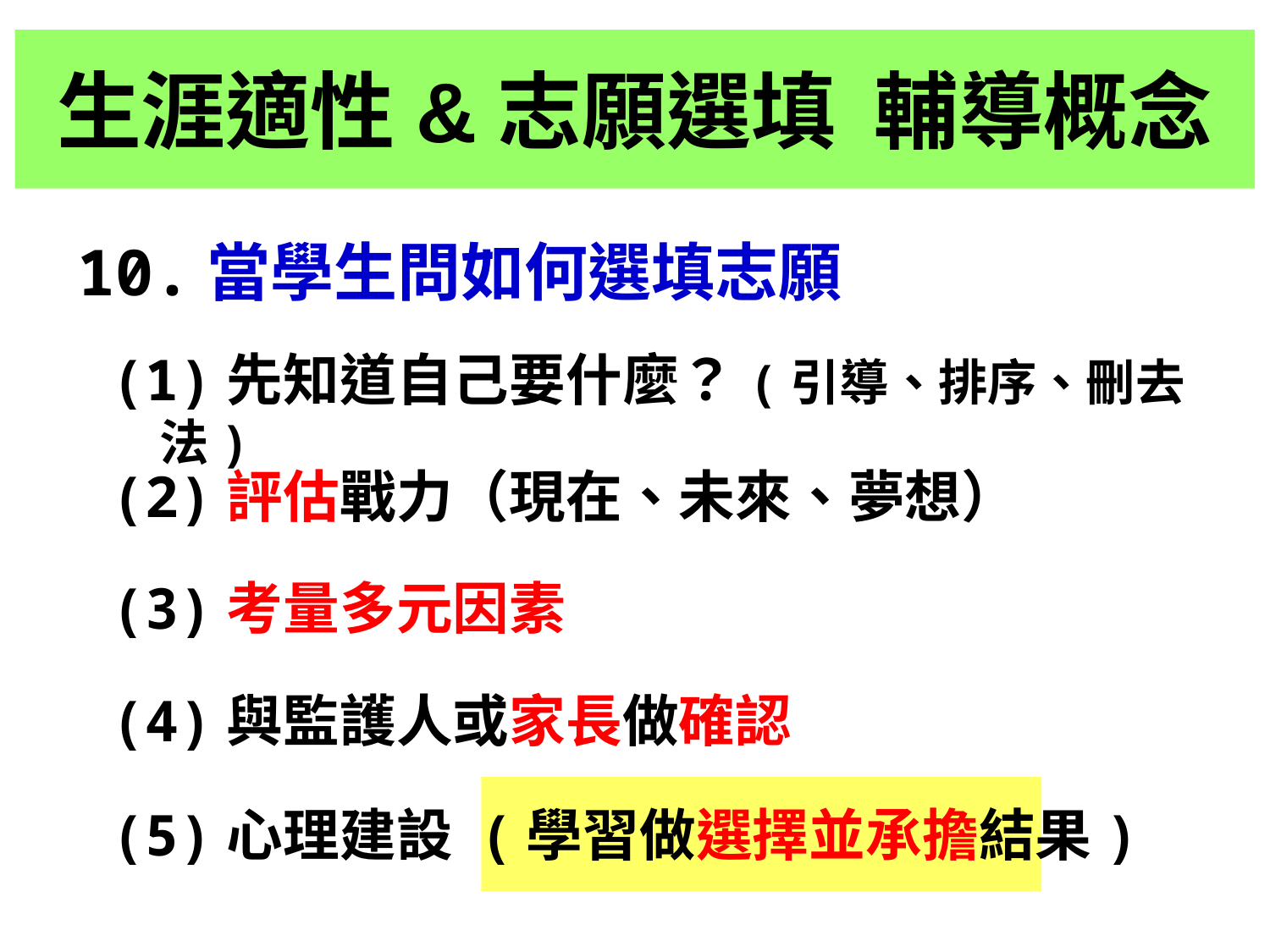

生涯適性&志願選填  輔導概念
10.當學生問如何選填志願
(1)先知道自己要什麼？(引導、排序、刪去法)
(2)評估戰力（現在、未來、夢想）
(3)考量多元因素
(4)與監護人或家長做確認

(5)心理建設 (學習做選擇並承擔結果)
26